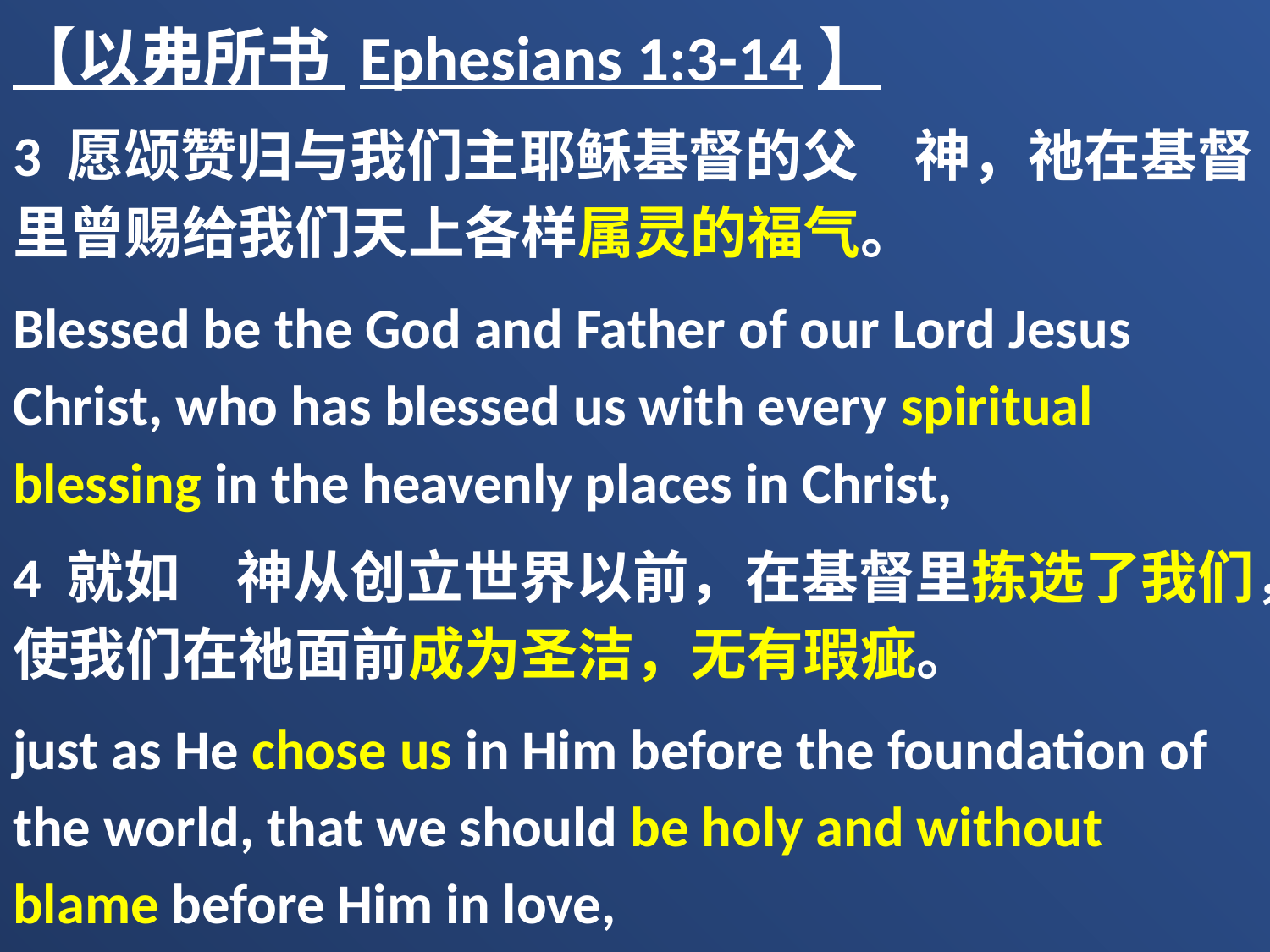

【以弗所书 Ephesians 1:3-14】
3 愿颂赞归与我们主耶稣基督的父　神，祂在基督里曾赐给我们天上各样属灵的福气。
Blessed be the God and Father of our Lord Jesus Christ, who has blessed us with every spiritual blessing in the heavenly places in Christ,
4 就如　神从创立世界以前，在基督里拣选了我们，使我们在祂面前成为圣洁，无有瑕疵。
just as He chose us in Him before the foundation of the world, that we should be holy and without blame before Him in love,